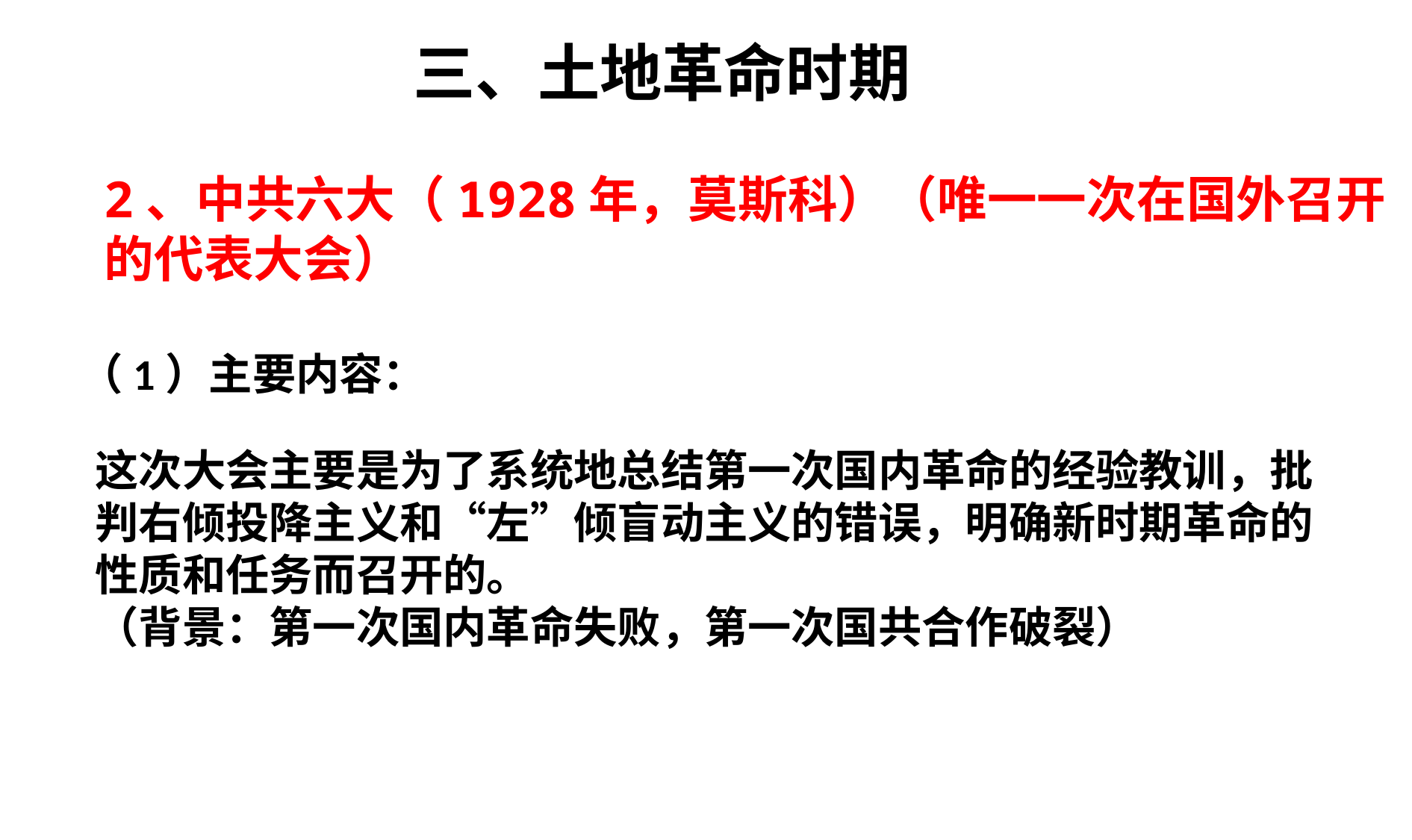

三、土地革命时期
# 2、中共六大（1928年，莫斯科）（唯一一次在国外召开的代表大会）
（1）主要内容：
这次大会主要是为了系统地总结第一次国内革命的经验教训，批判右倾投降主义和“左”倾盲动主义的错误，明确新时期革命的性质和任务而召开的。
（背景：第一次国内革命失败，第一次国共合作破裂）